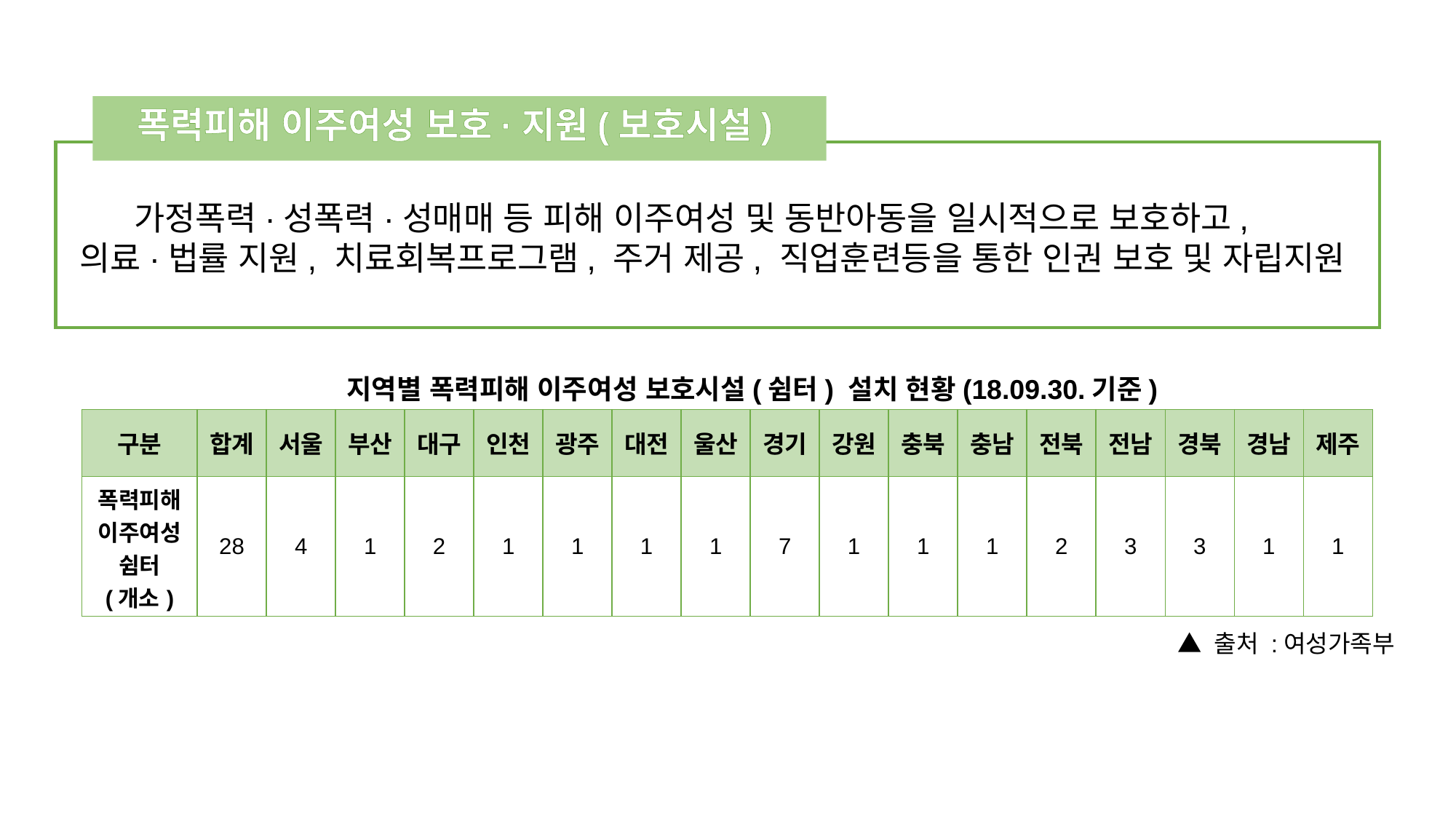

폭력피해 이주여성 보호·지원(보호시설)

     가정폭력·성폭력·성매매 등 피해 이주여성 및 동반아동을 일시적으로 보호하고,
의료·법률 지원, 치료회복프로그램, 주거 제공, 직업훈련등을 통한 인권 보호 및 자립지원

지역별 폭력피해 이주여성 보호시설(쉼터) 설치 현황(18.09.30.기준)
| 구분 | 합계 | 서울 | 부산 | 대구 | 인천 | 광주 | 대전 | 울산 | 경기 | 강원 | 충북 | 충남 | 전북 | 전남 | 경북 | 경남 | 제주 |
| --- | --- | --- | --- | --- | --- | --- | --- | --- | --- | --- | --- | --- | --- | --- | --- | --- | --- |
| 폭력피해 이주여성 쉼터 (개소) | 28 | 4 | 1 | 2 | 1 | 1 | 1 | 1 | 7 | 1 | 1 | 1 | 2 | 3 | 3 | 1 | 1 |
▲ 출처 :여성가족부